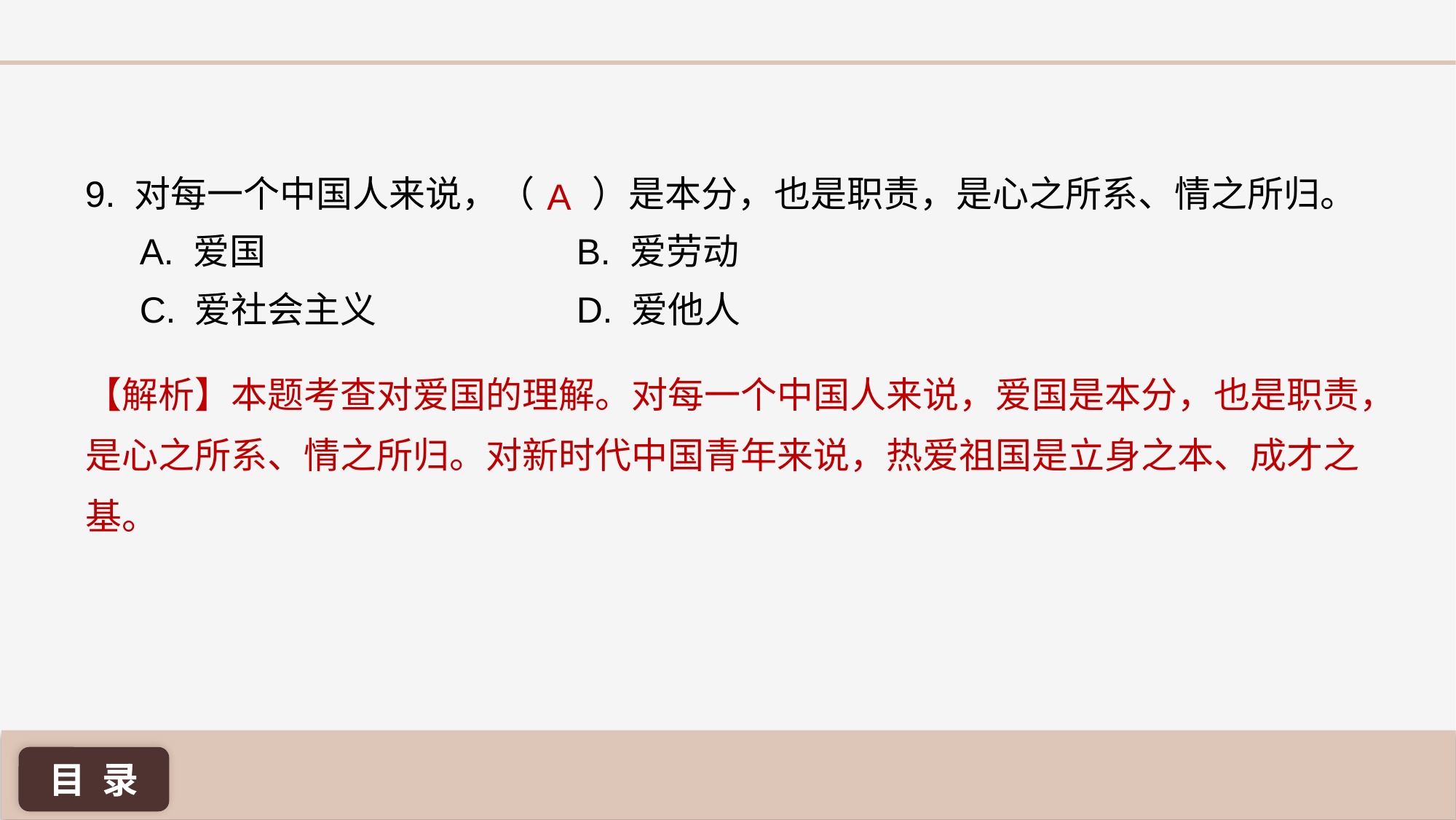

A
9. 对每一个中国人来说，（       ）是本分，也是职责，是心之所系、情之所归。
A. 爱国 			B. 爱劳动
C. 爱社会主义 		D. 爱他人
【解析】本题考查对爱国的理解。对每一个中国人来说，爱国是本分，也是职责，是心之所系、情之所归。对新时代中国青年来说，热爱祖国是立身之本、成才之基。